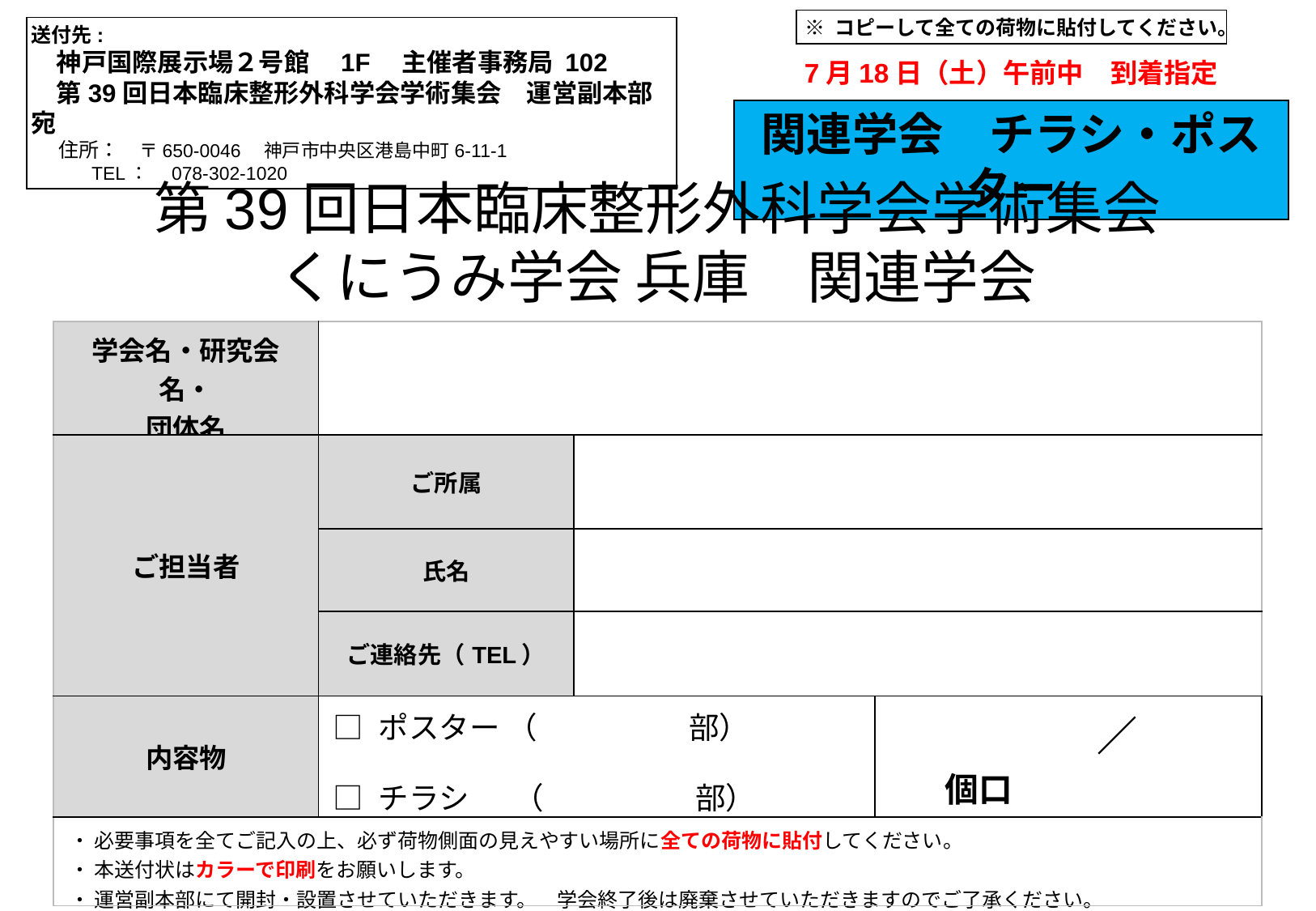

※ コピーして全ての荷物に貼付してください。
送付先:
　神戸国際展示場２号館　1F　主催者事務局 102
　第39回日本臨床整形外科学会学術集会　運営副本部 宛
     住所：　〒650-0046　神戸市中央区港島中町6-11-1
　　　TEL：　078-302-1020
7月18日（土）午前中　到着指定
関連学会　チラシ・ポスター
第39回日本臨床整形外科学会学術集会
くにうみ学会 兵庫　関連学会
| 学会名・研究会名・ 団体名 |  |  |  |
| --- | --- | --- | --- |
| ご担当者 | ご所属 |  |  |
|  | 氏名 |  |  |
|  | ご連絡先（TEL） |  |  |
| 内容物 | □ ポスター （　　　　　部） □ チラシ　 （　　　　　部） |  | ／　　　　　個口 |
| ・ 必要事項を全てご記入の上、必ず荷物側面の見えやすい場所に全ての荷物に貼付してください。 ・ 本送付状はカラーで印刷をお願いします。 ・ 運営副本部にて開封・設置させていただきます。　学会終了後は廃棄させていただきますのでご了承ください。 |  |  |  |